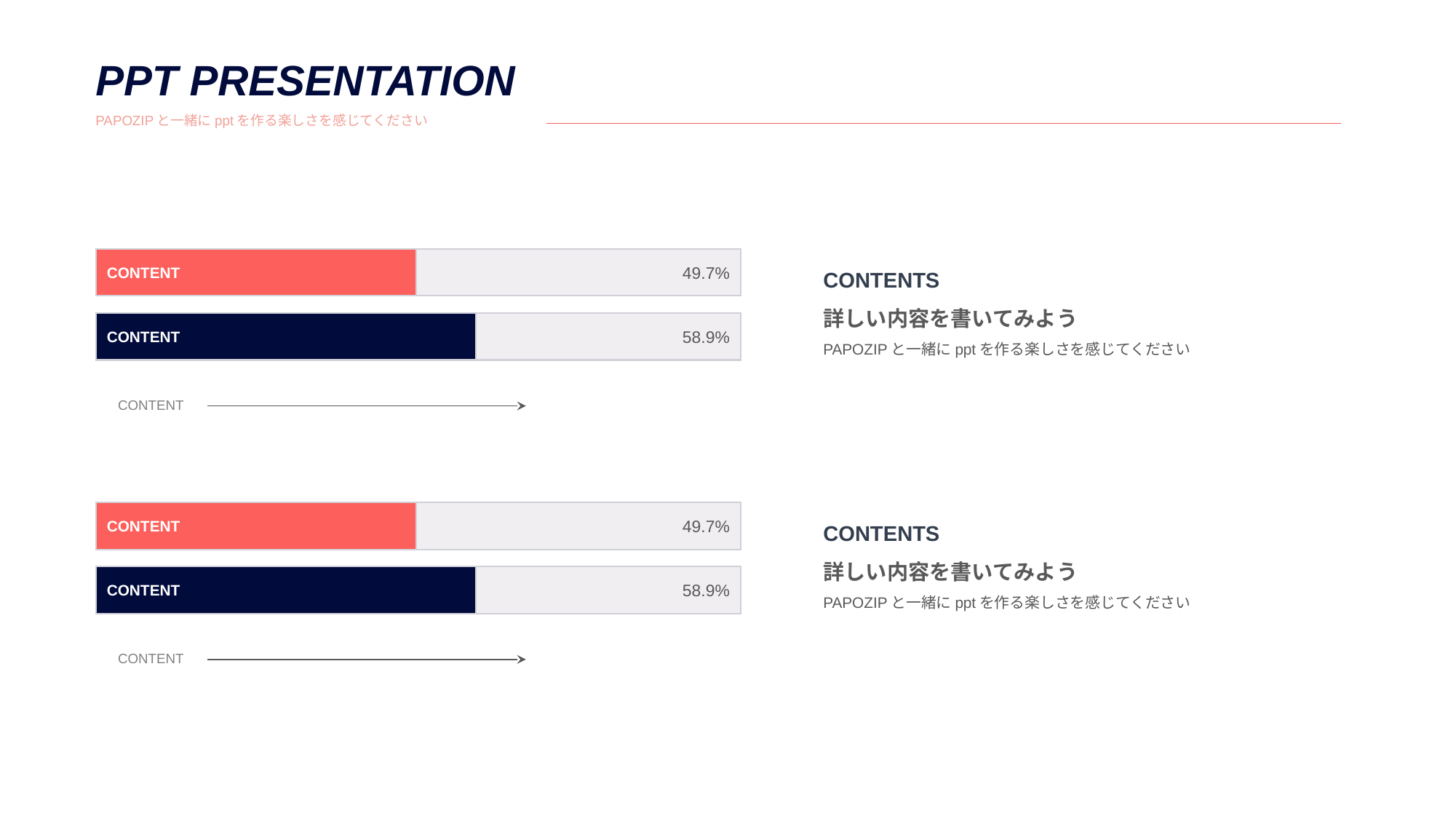

PPT PRESENTATION
PAPOZIPと一緒にpptを作る楽しさを感じてください
49.7%
CONTENT
CONTENTS
詳しい内容を書いてみよう
PAPOZIPと一緒にpptを作る楽しさを感じてください
58.9%
CONTENT
CONTENT
49.7%
CONTENT
CONTENTS
詳しい内容を書いてみよう
PAPOZIPと一緒にpptを作る楽しさを感じてください
58.9%
CONTENT
CONTENT